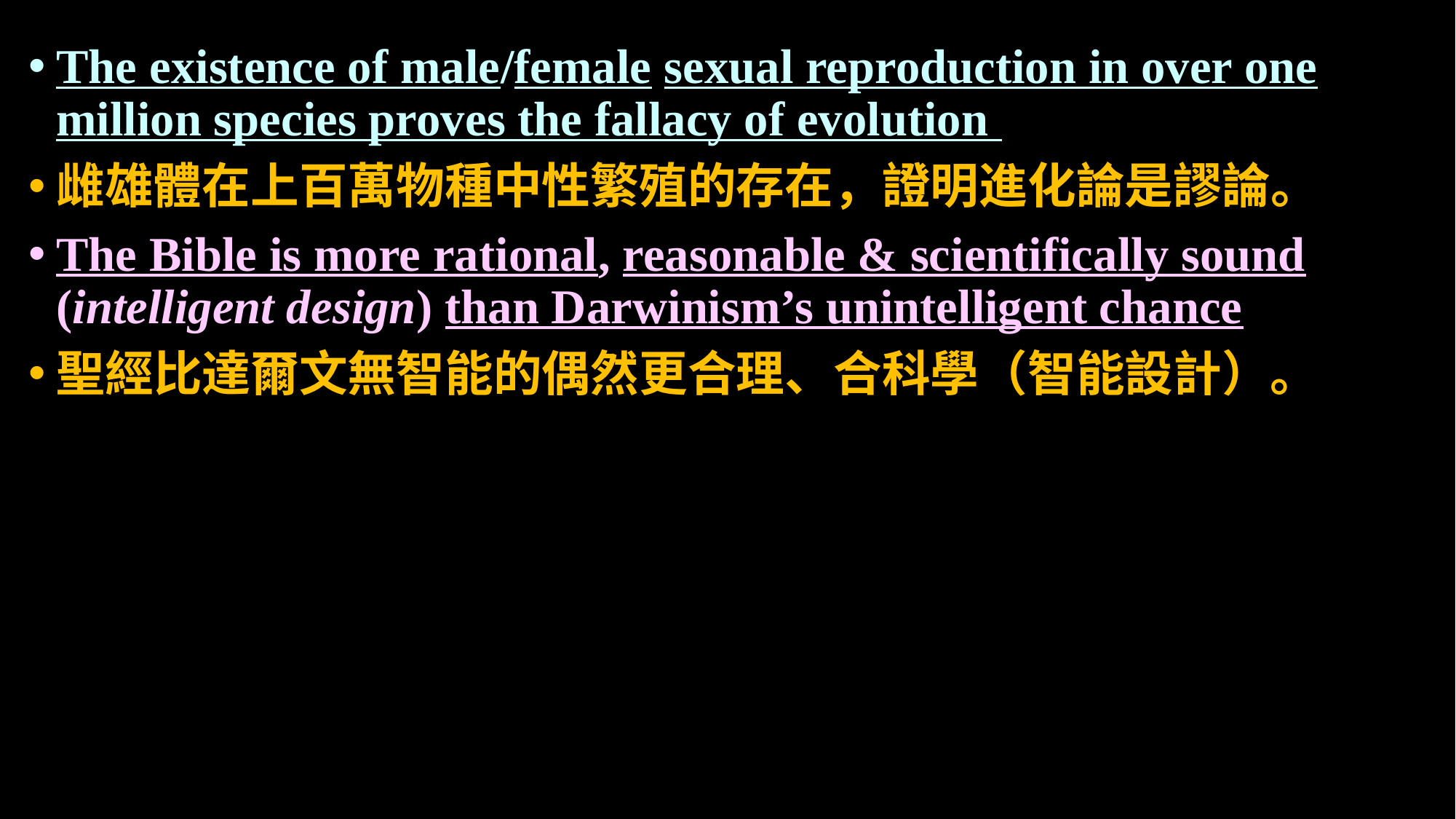

The existence of male/female sexual reproduction in over one million species proves the fallacy of evolution
雌雄體在上百萬物種中性繁殖的存在，證明進化論是謬論。
The Bible is more rational, reasonable & scientifically sound (intelligent design) than Darwinism’s unintelligent chance
聖經比達爾文無智能的偶然更合理、合科學（智能設計）。